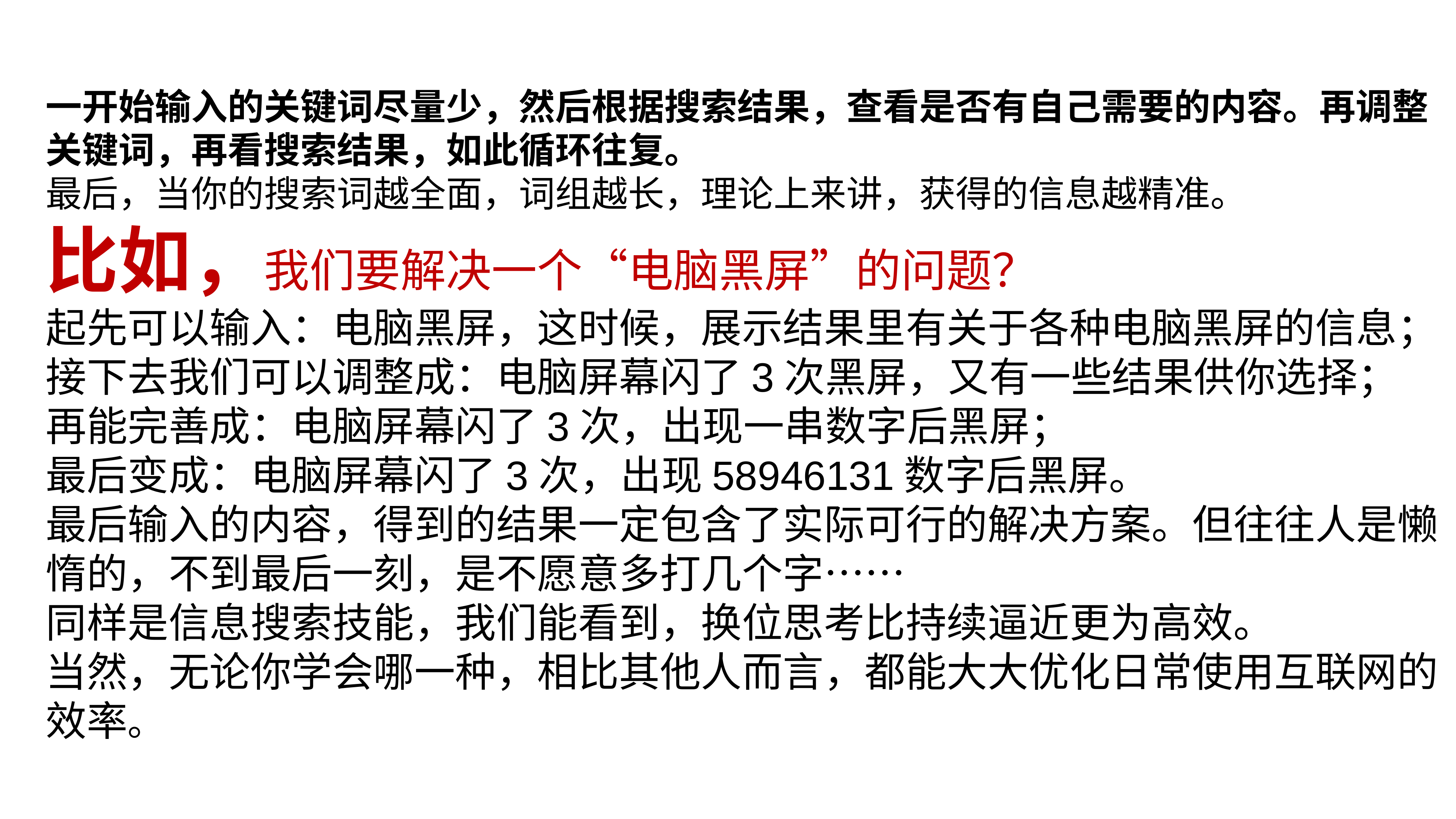

一开始输入的关键词尽量少，然后根据搜索结果，查看是否有自己需要的内容。再调整关键词，再看搜索结果，如此循环往复。
最后，当你的搜索词越全面，词组越长，理论上来讲，获得的信息越精准。
比如，我们要解决一个“电脑黑屏”的问题？
起先可以输入：电脑黑屏，这时候，展示结果里有关于各种电脑黑屏的信息；
接下去我们可以调整成：电脑屏幕闪了3次黑屏，又有一些结果供你选择；
再能完善成：电脑屏幕闪了3次，出现一串数字后黑屏；
最后变成：电脑屏幕闪了3次，出现58946131数字后黑屏。
最后输入的内容，得到的结果一定包含了实际可行的解决方案。但往往人是懒惰的，不到最后一刻，是不愿意多打几个字……
同样是信息搜索技能，我们能看到，换位思考比持续逼近更为高效。
当然，无论你学会哪一种，相比其他人而言，都能大大优化日常使用互联网的效率。